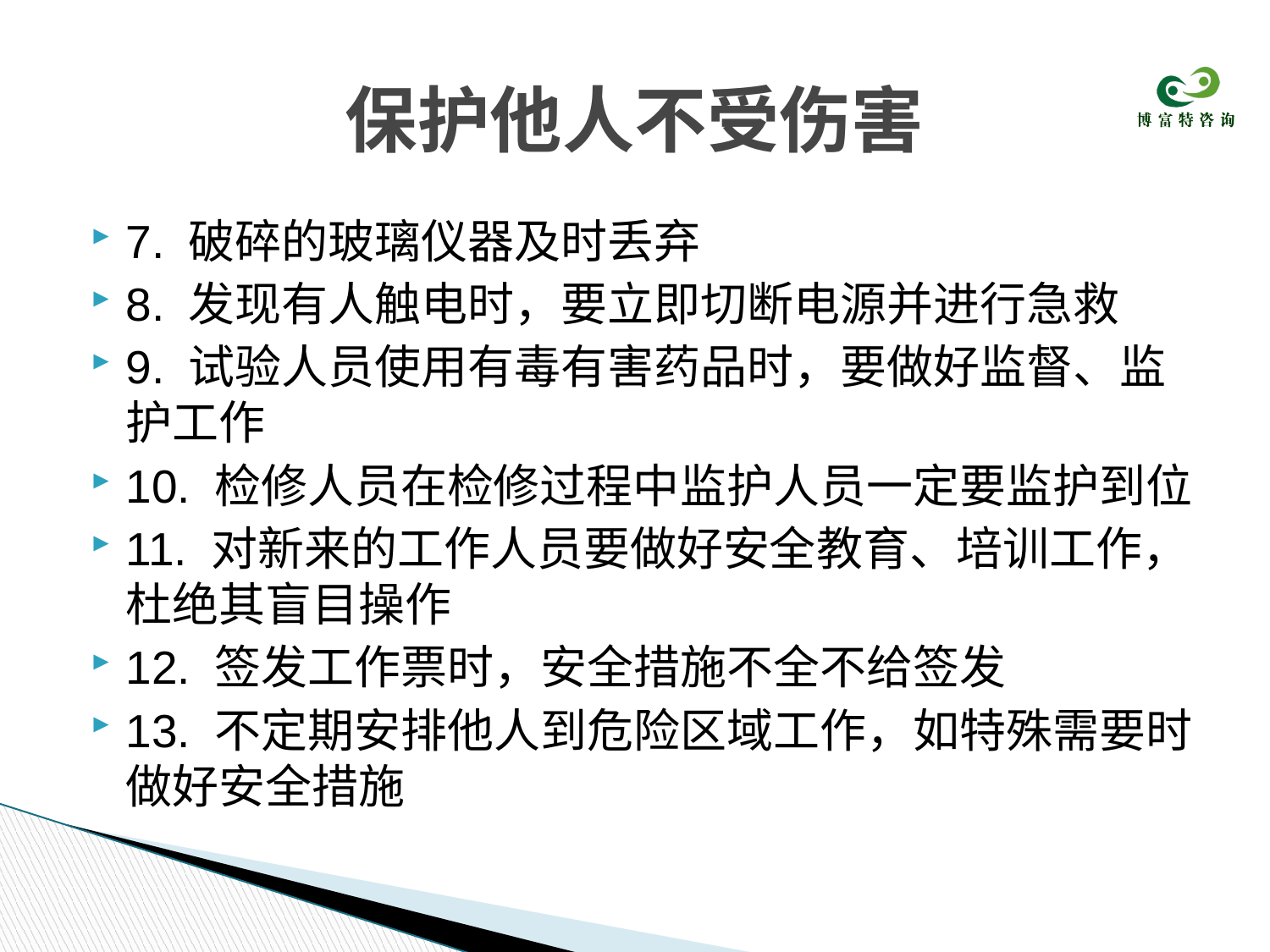

# 保护他人不受伤害
7. 破碎的玻璃仪器及时丢弃
8. 发现有人触电时，要立即切断电源并进行急救
9. 试验人员使用有毒有害药品时，要做好监督、监护工作
10. 检修人员在检修过程中监护人员一定要监护到位
11. 对新来的工作人员要做好安全教育、培训工作，杜绝其盲目操作
12. 签发工作票时，安全措施不全不给签发
13. 不定期安排他人到危险区域工作，如特殊需要时做好安全措施